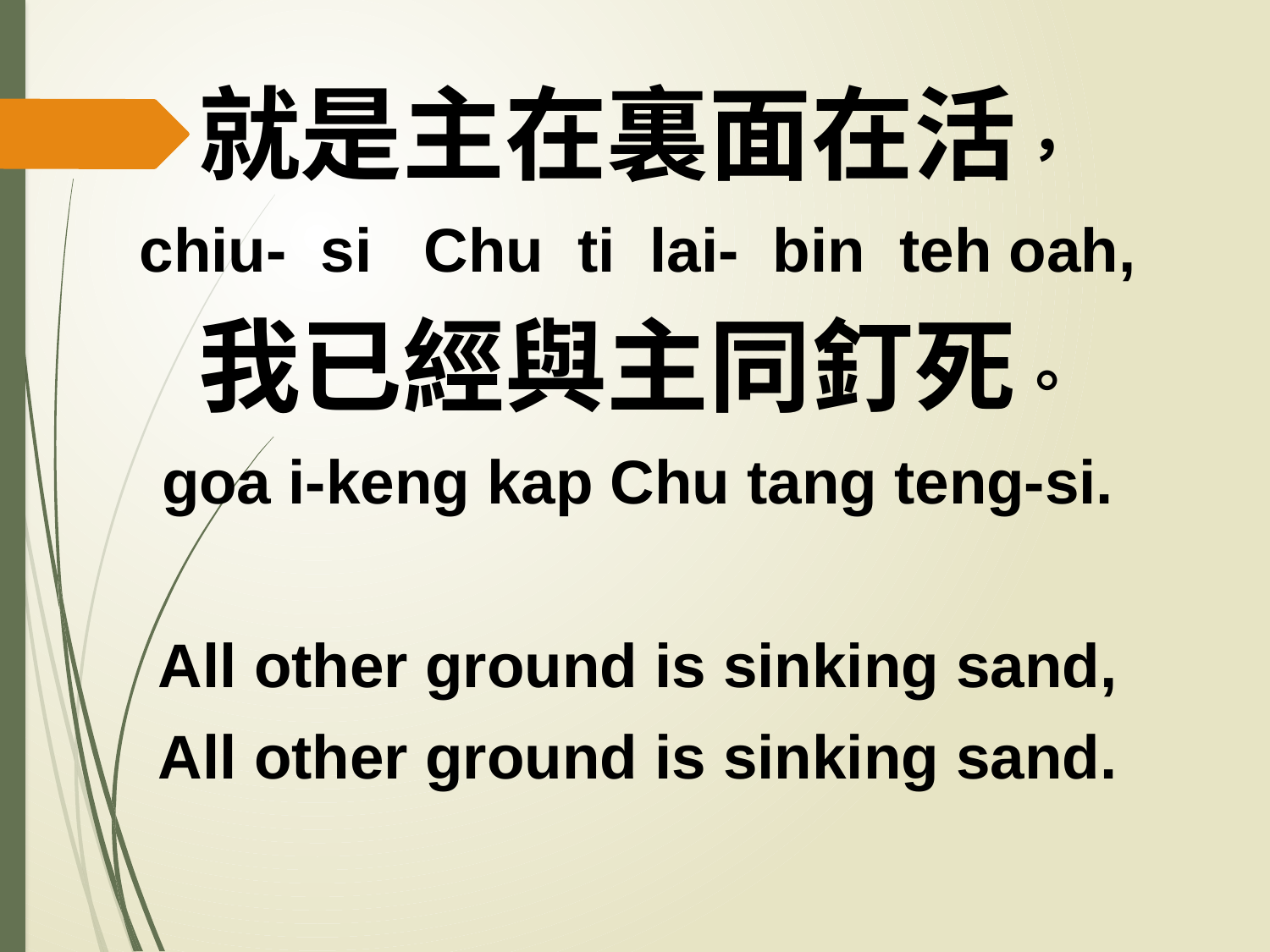

就是主在裏面在活，
chiu-  si   Chu  ti  lai-  bin  teh oah,
我已經與主同釘死。
goa i-keng kap Chu tang teng-si.

All other ground is sinking sand,
All other ground is sinking sand.